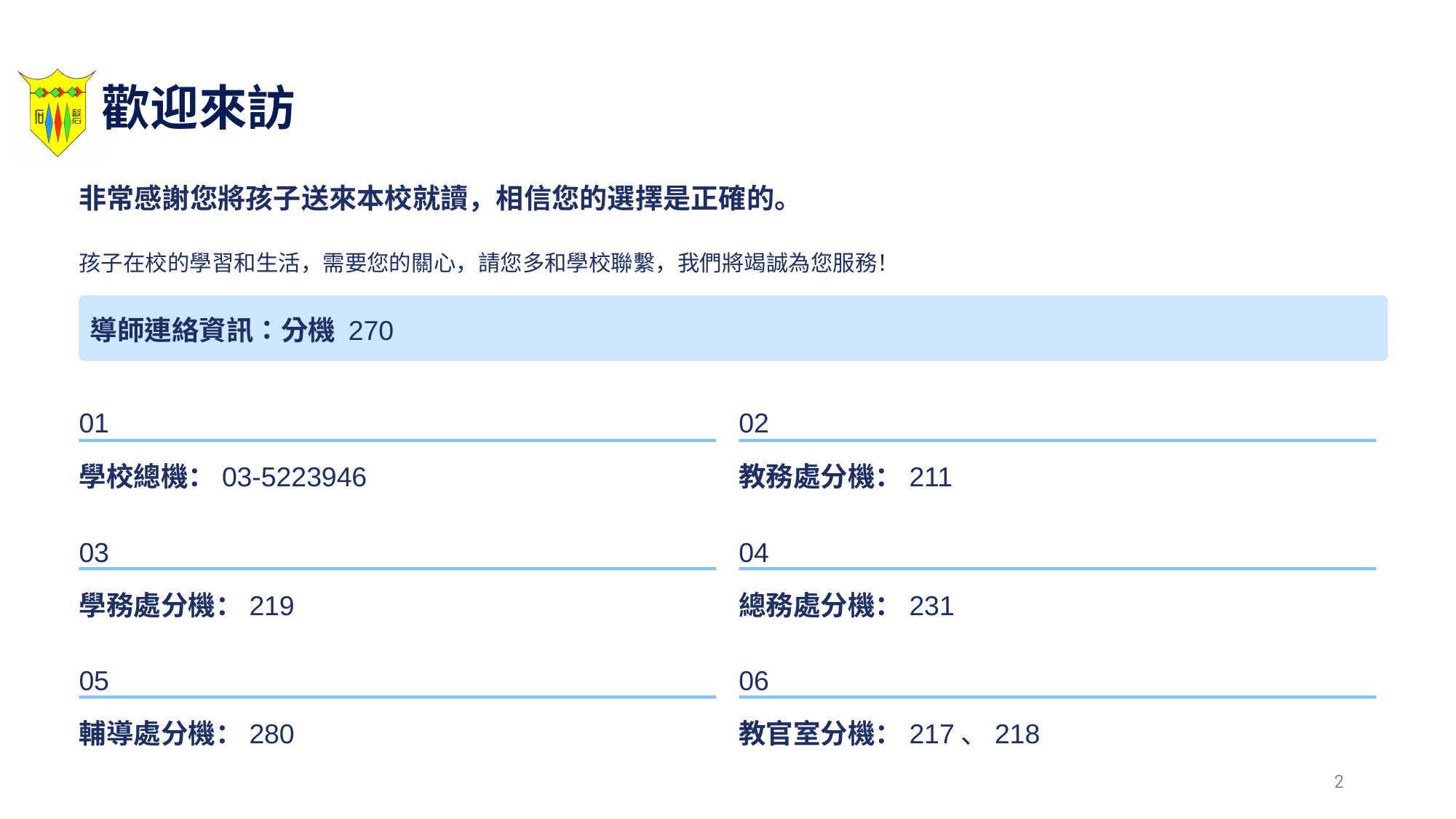

歡迎來訪
非常感謝您將孩子送來本校就讀，相信您的選擇是正確的。
孩子在校的學習和生活，需要您的關心，請您多和學校聯繫，我們將竭誠為您服務！

導師連絡資訊：分機 270
01
02

學校總機：03-5223946
教務處分機：211
03
04

學務處分機：219
總務處分機：231
05
06

輔導處分機：280
教官室分機：217、218
2